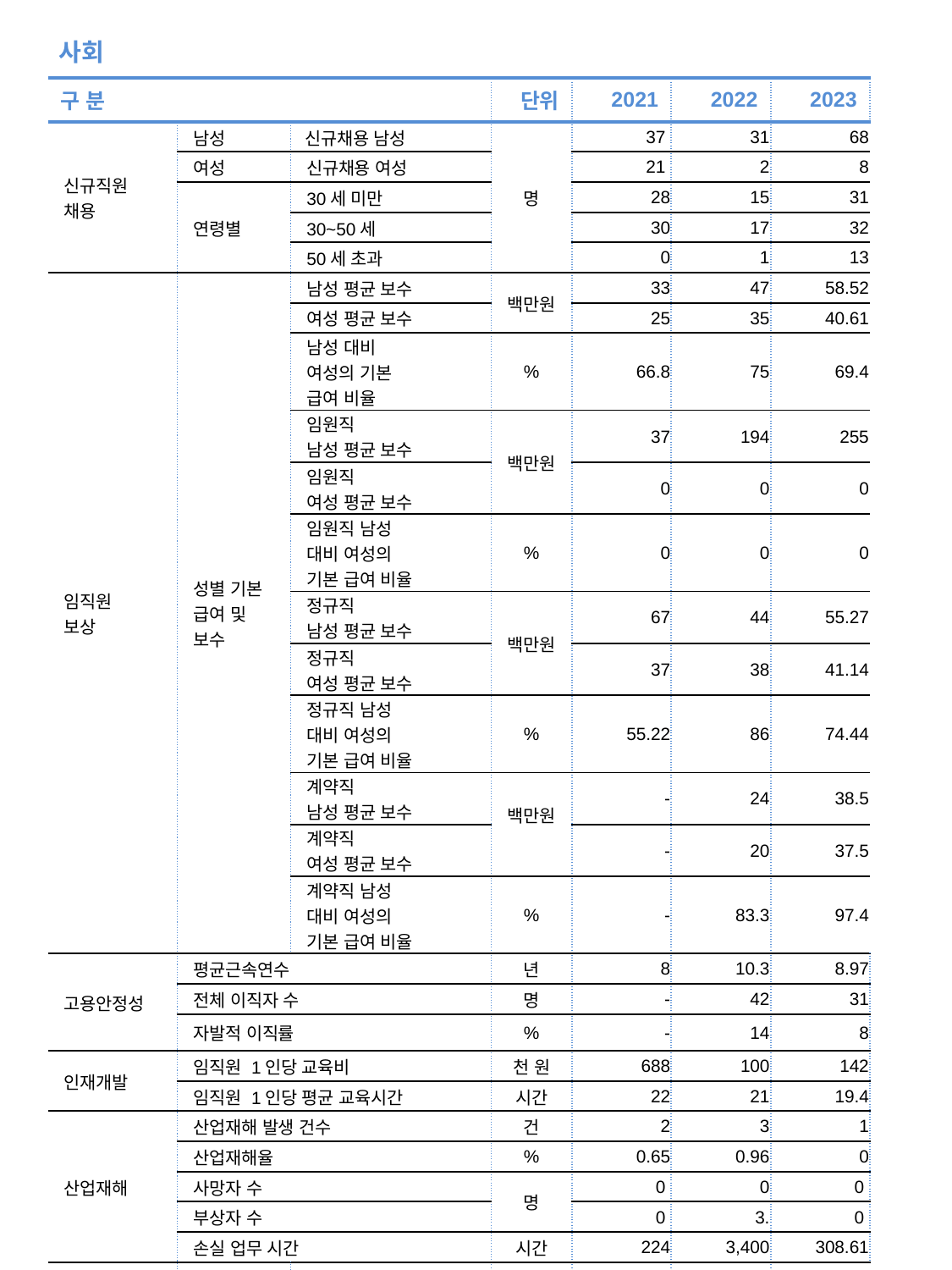

사회
| 구 분 |  |  | 단위 | 2021 | 2022 | 2023 |
| --- | --- | --- | --- | --- | --- | --- |
| 신규직원 채용 | 남성 | 신규채용 남성 | 명 | 37 | 31 | 68 |
|  | 여성 | 신규채용 여성 |  | 21 | 2 | 8 |
|  | 연령별 | 30세 미만 |  | 28 | 15 | 31 |
|  |  | 30~50세 |  | 30 | 17 | 32 |
|  |  | 50세 초과 |  | 0 | 1 | 13 |
| 임직원 보상 | 성별 기본 급여 및 보수 | 남성 평균 보수 | 백만원 | 33 | 47 | 58.52 |
|  |  | 여성 평균 보수 |  | 25 | 35 | 40.61 |
|  |  | 남성 대비 여성의 기본 급여 비율 | % | 66.8 | 75 | 69.4 |
|  |  | 임원직 남성 평균 보수 | 백만원 | 37 | 194 | 255 |
|  |  | 임원직 여성 평균 보수 |  | 0 | 0 | 0 |
|  |  | 임원직 남성 대비 여성의 기본 급여 비율 | % | 0 | 0 | 0 |
|  |  | 정규직 남성 평균 보수 | 백만원 | 67 | 44 | 55.27 |
|  |  | 정규직 여성 평균 보수 |  | 37 | 38 | 41.14 |
|  |  | 정규직 남성 대비 여성의 기본 급여 비율 | % | 55.22 | 86 | 74.44 |
|  |  | 계약직 남성 평균 보수 | 백만원 | - | 24 | 38.5 |
|  |  | 계약직 여성 평균 보수 |  | - | 20 | 37.5 |
|  |  | 계약직 남성 대비 여성의 기본 급여 비율 | % | - | 83.3 | 97.4 |
| 고용안정성 | 평균근속연수 |  | 년 | 8 | 10.3 | 8.97 |
|  | 전체 이직자 수 |  | 명 | - | 42 | 31 |
|  | 자발적 이직률 |  | % | - | 14 | 8 |
| 인재개발 | 임직원 1인당 교육비 |  | 천 원 | 688 | 100 | 142 |
|  | 임직원 1인당 평균 교육시간 |  | 시간 | 22 | 21 | 19.4 |
| 산업재해 | 산업재해 발생 건수 |  | 건 | 2 | 3 | 1 |
|  | 산업재해율 |  | % | 0.65 | 0.96 | 0 |
|  | 사망자 수 |  | 명 | 0 | 0 | 0 |
|  | 부상자 수 |  |  | 0 | 3. | 0 |
|  | 손실 업무 시간 |  | 시간 | 224 | 3,400 | 308.61 |
| 동반성장 | 공급업체 현황 | 전체 협력사 수 | 수 | 5 | 6 | 7 |
|  |  | 협력사 구매 총액 | 백만 원 | 6,606 | 7,498 | 8,462 |